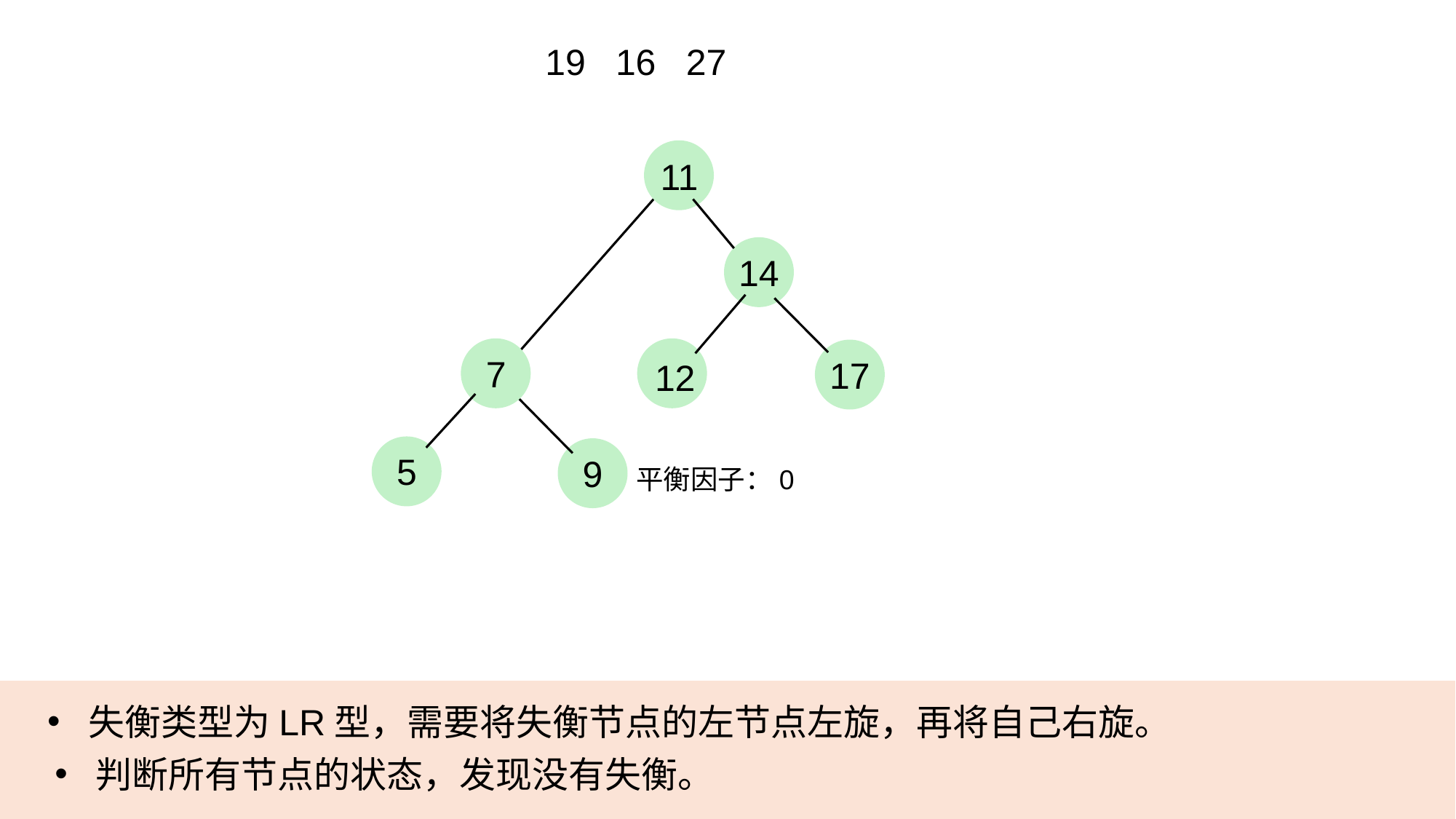

19
16
27

11

14

7
17
12

5
9
平衡因子：0

失衡类型为LR型，需要将失衡节点的左节点左旋，再将自己右旋。
判断所有节点的状态，发现没有失衡。